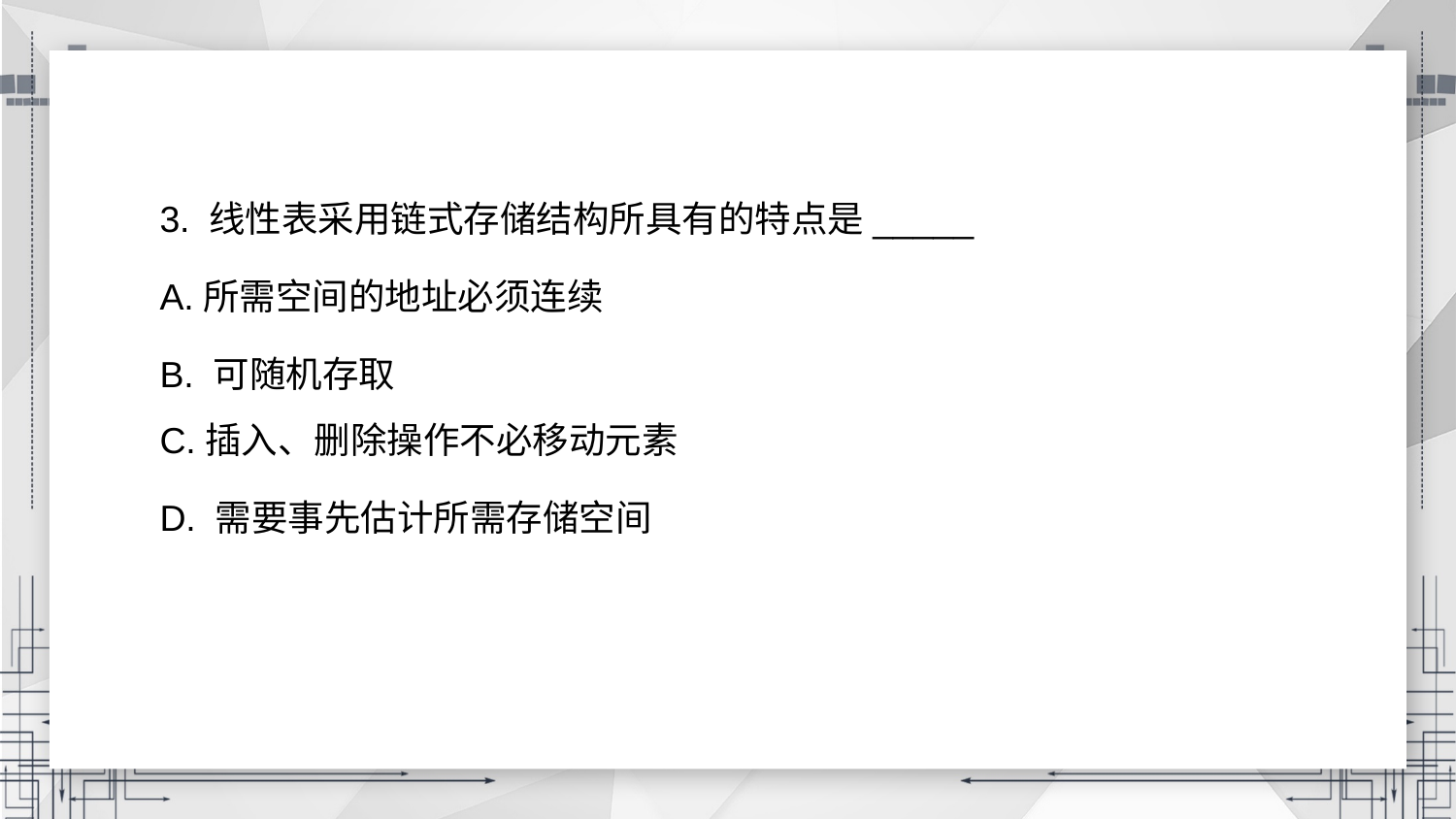

3. 线性表采用链式存储结构所具有的特点是_____
A.所需空间的地址必须连续
B. 可随机存取
C.插入、删除操作不必移动元素
D. 需要事先估计所需存储空间